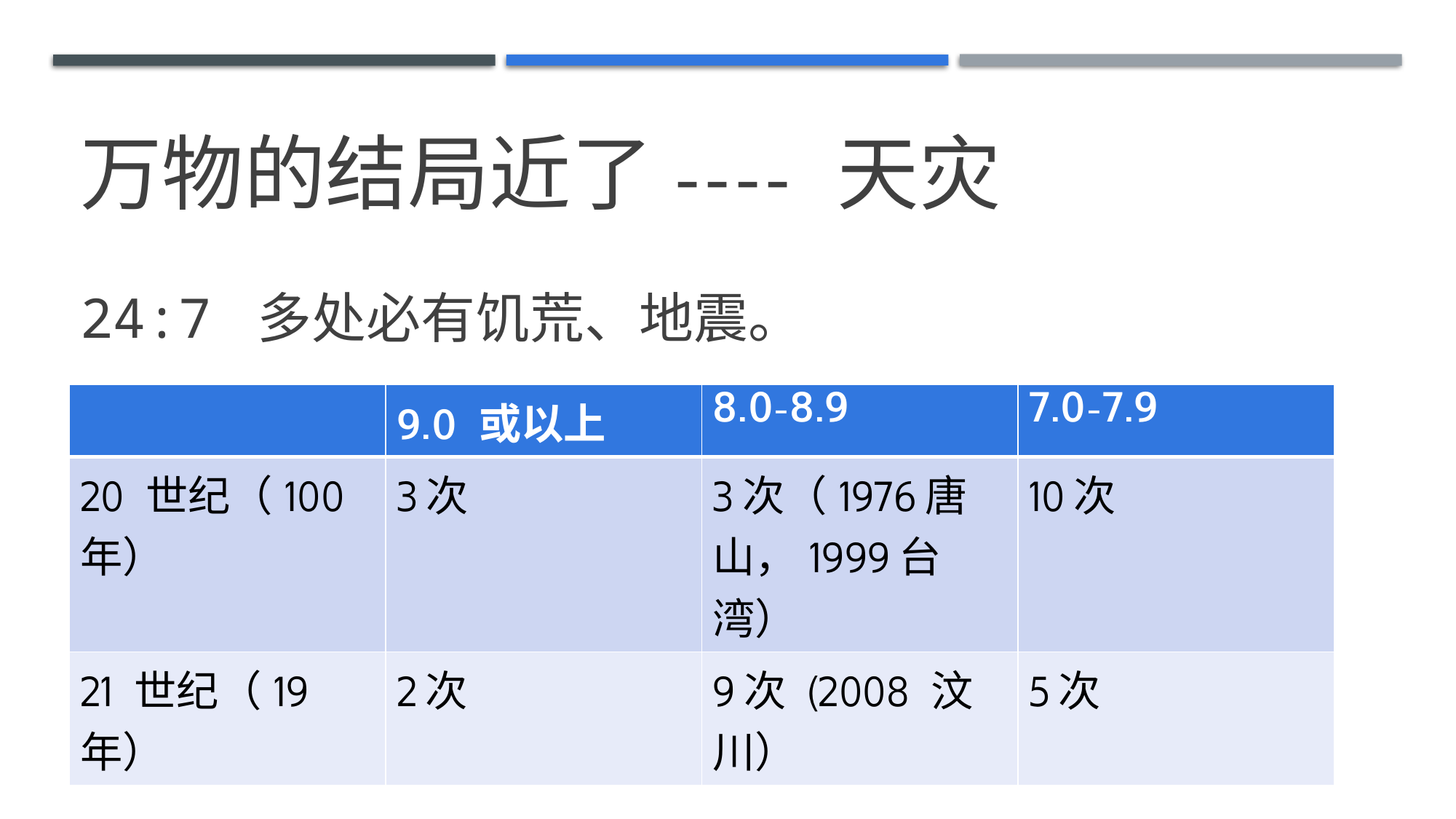

# 万物的结局近了---- 天灾
24:7 多处必有饥荒、地震。

|  | 9.0 或以上 | 8.0-8.9 | 7.0-7.9 |
| --- | --- | --- | --- |
| 20 世纪（100年） | 3次 | 3次（1976唐山，1999台湾） | 10次 |
| 21 世纪（19年） | 2次 | 9次 (2008 汶川） | 5次 |